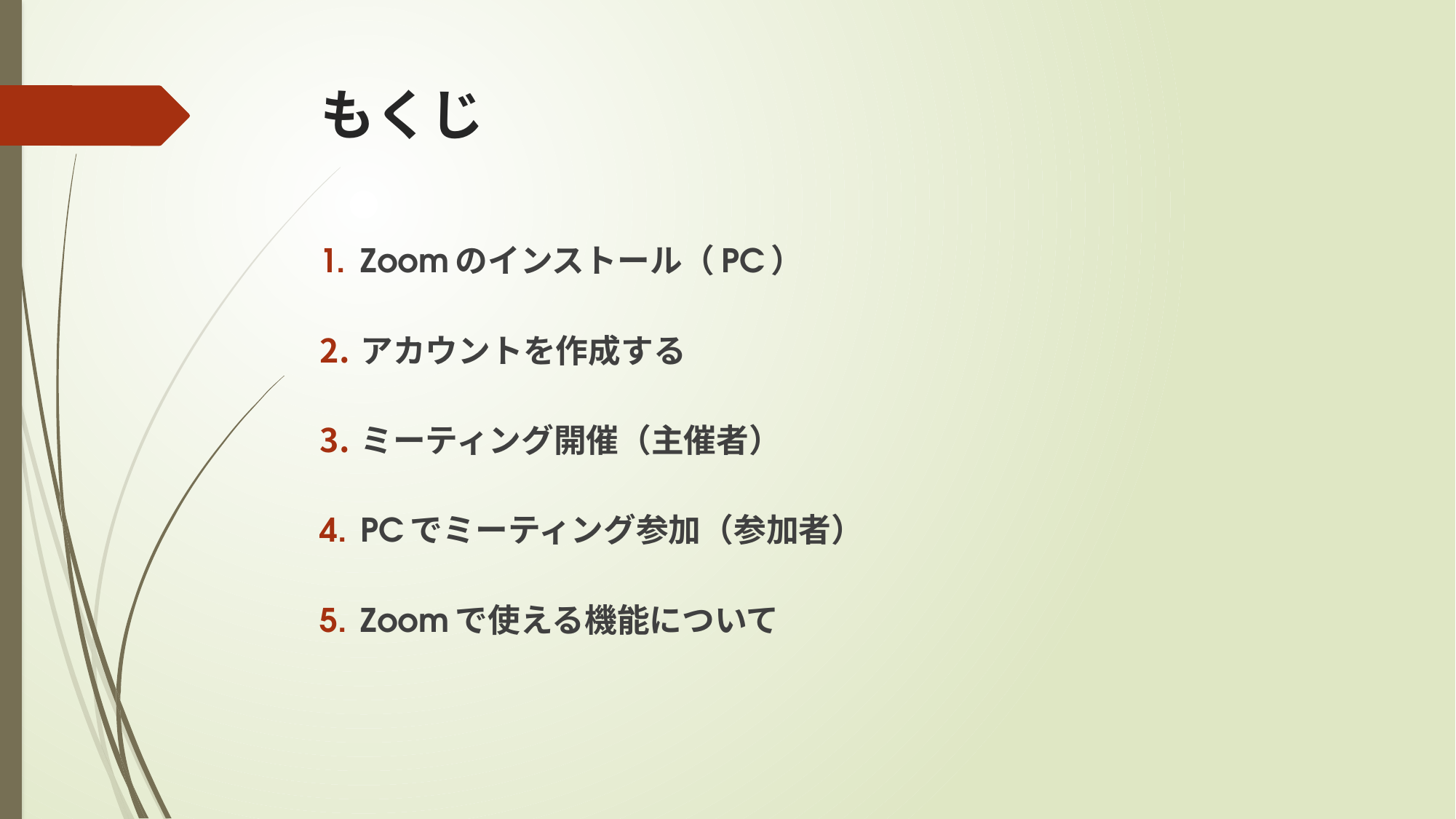

# もくじ
Zoomのインストール（PC）
アカウントを作成する
ミーティング開催（主催者）
PCでミーティング参加（参加者）
Zoomで使える機能について